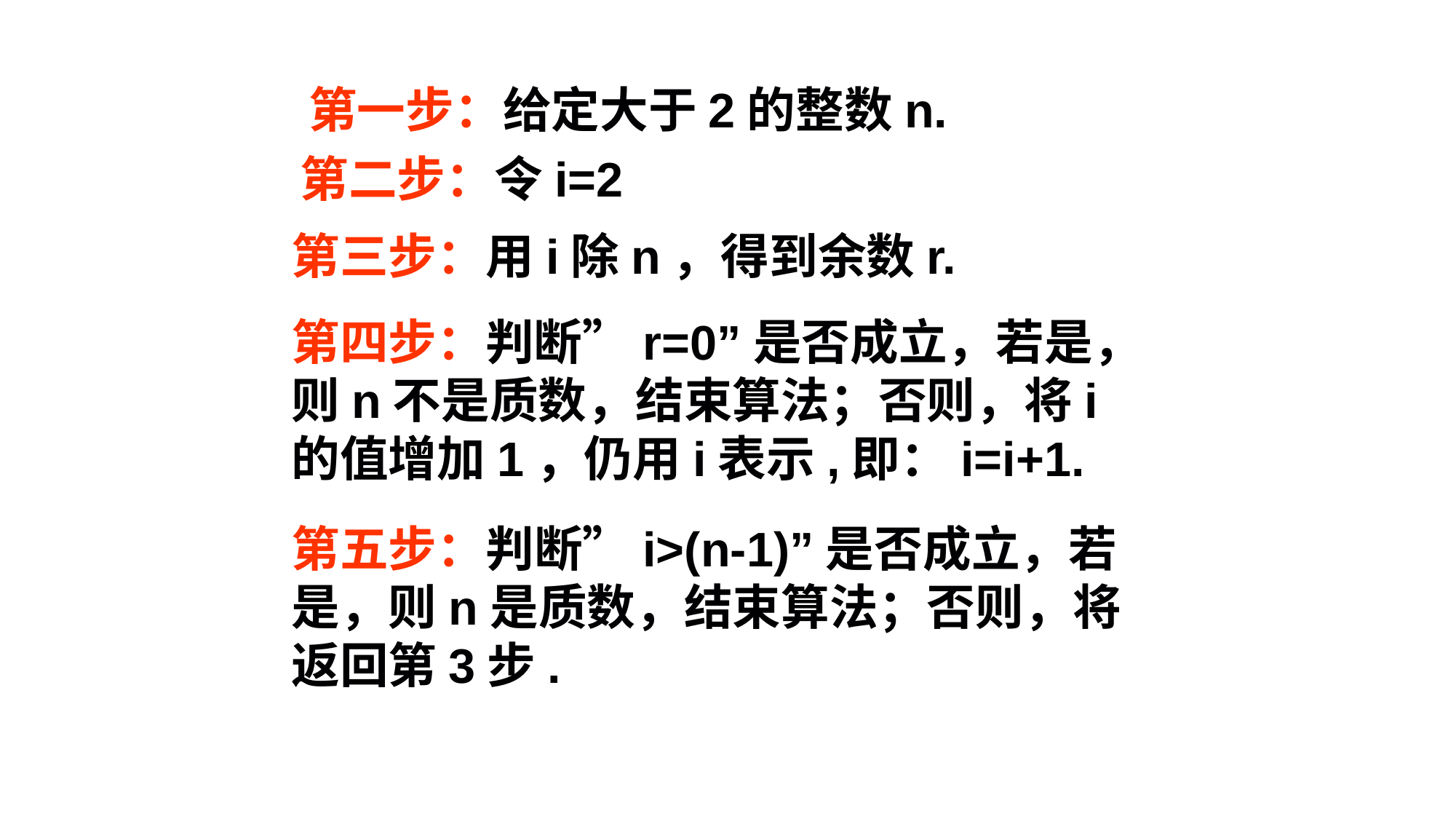

第一步：给定大于2的整数n.
第二步：令i=2
第三步：用i除n，得到余数r.
第四步：判断”r=0”是否成立，若是，则n不是质数，结束算法；否则，将i的值增加1，仍用i表示,即：i=i+1.
第五步：判断”i>(n-1)”是否成立，若是，则n是质数，结束算法；否则，将返回第3步.